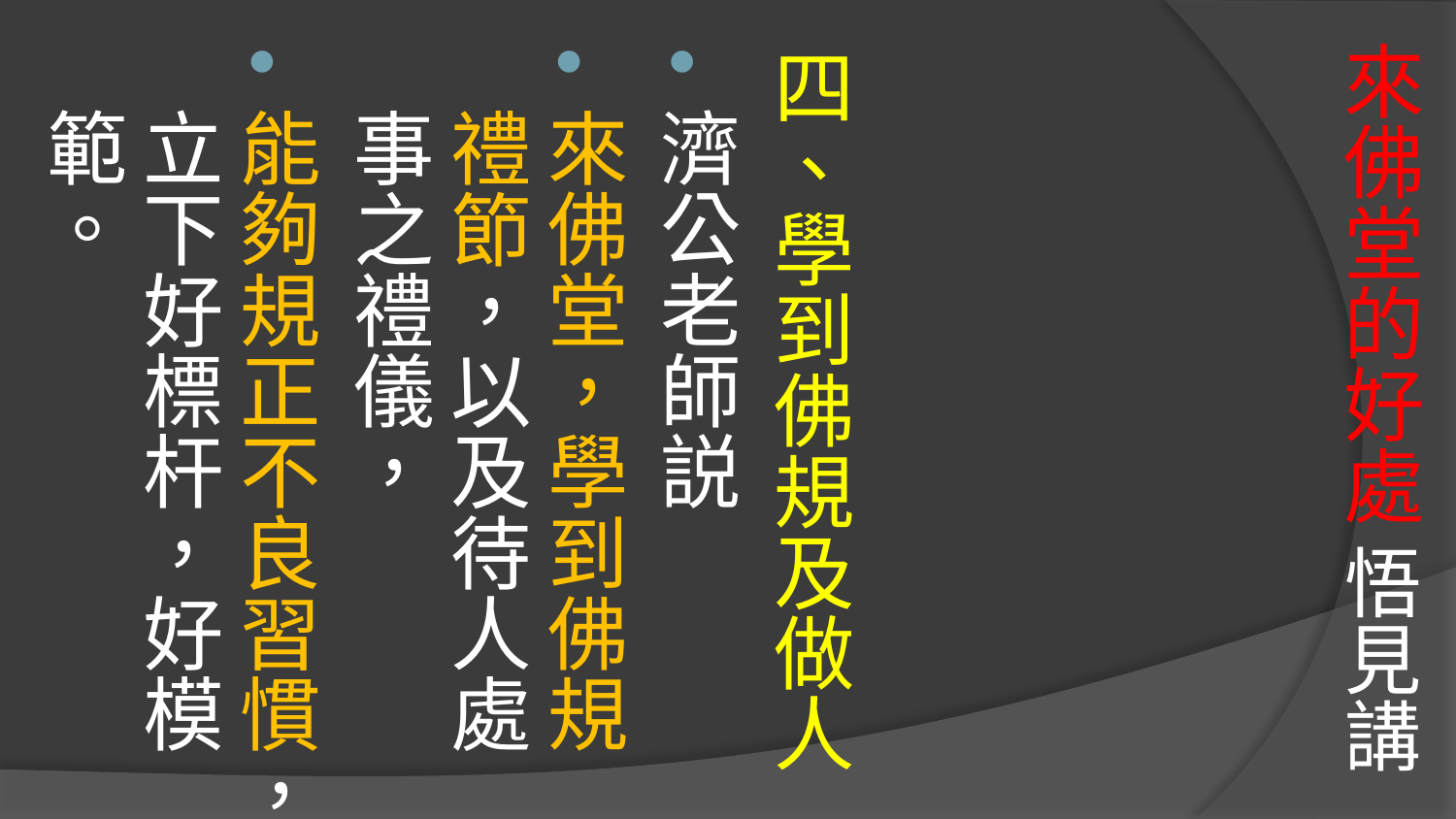

# 來佛堂的好處 悟見講
四、學到佛規及做人
濟公老師説
來佛堂，學到佛規禮節，以及待人處事之禮儀，
能夠規正不良習慣，立下好標杆，好模範。